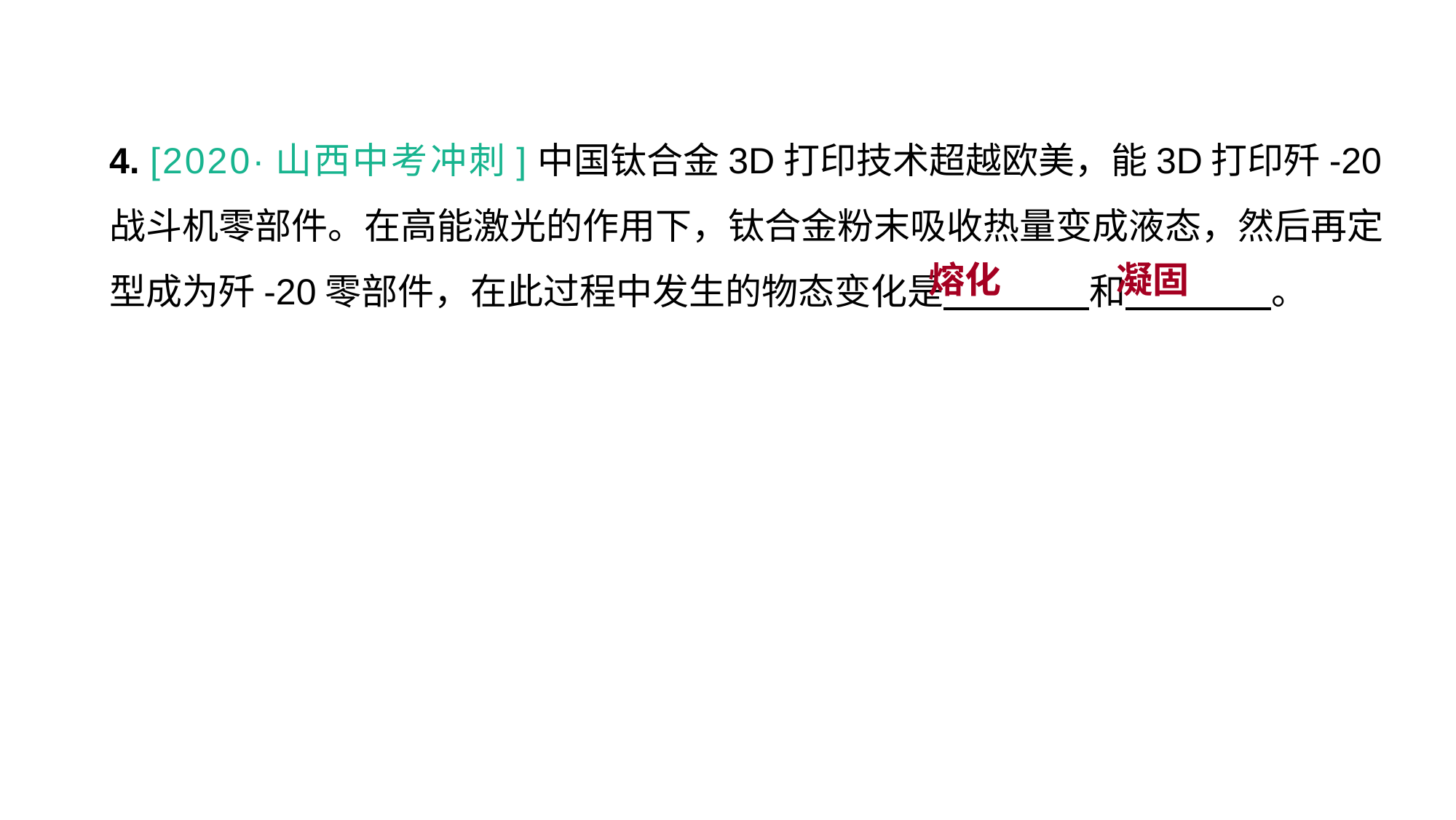

4. [2020·山西中考冲刺]中国钛合金3D打印技术超越欧美，能3D打印歼-20战斗机零部件。在高能激光的作用下，钛合金粉末吸收热量变成液态，然后再定型成为歼-20零部件，在此过程中发生的物态变化是　　　　和　　　　。
重难突破 能力提升
熔化
凝固